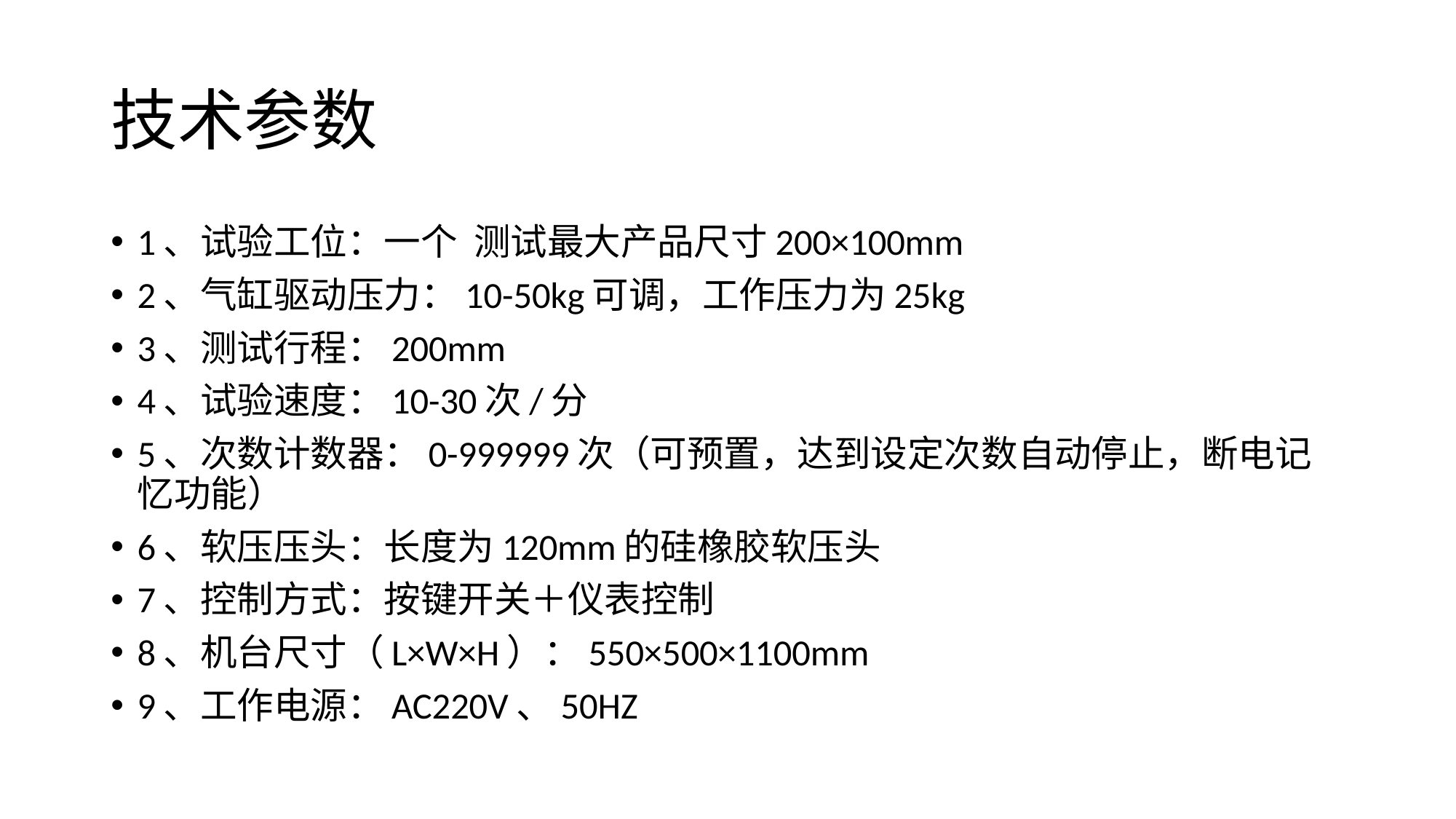

# 技术参数
1、试验工位：一个  测试最大产品尺寸200×100mm
2、气缸驱动压力：10-50kg可调，工作压力为25kg
3、测试行程：200mm
4、试验速度：10-30次/分
5、次数计数器：0-999999次（可预置，达到设定次数自动停止，断电记忆功能）
6、软压压头：长度为120mm的硅橡胶软压头
7、控制方式：按键开关＋仪表控制
8、机台尺寸（L×W×H）：550×500×1100mm
9、工作电源：AC220V、50HZ